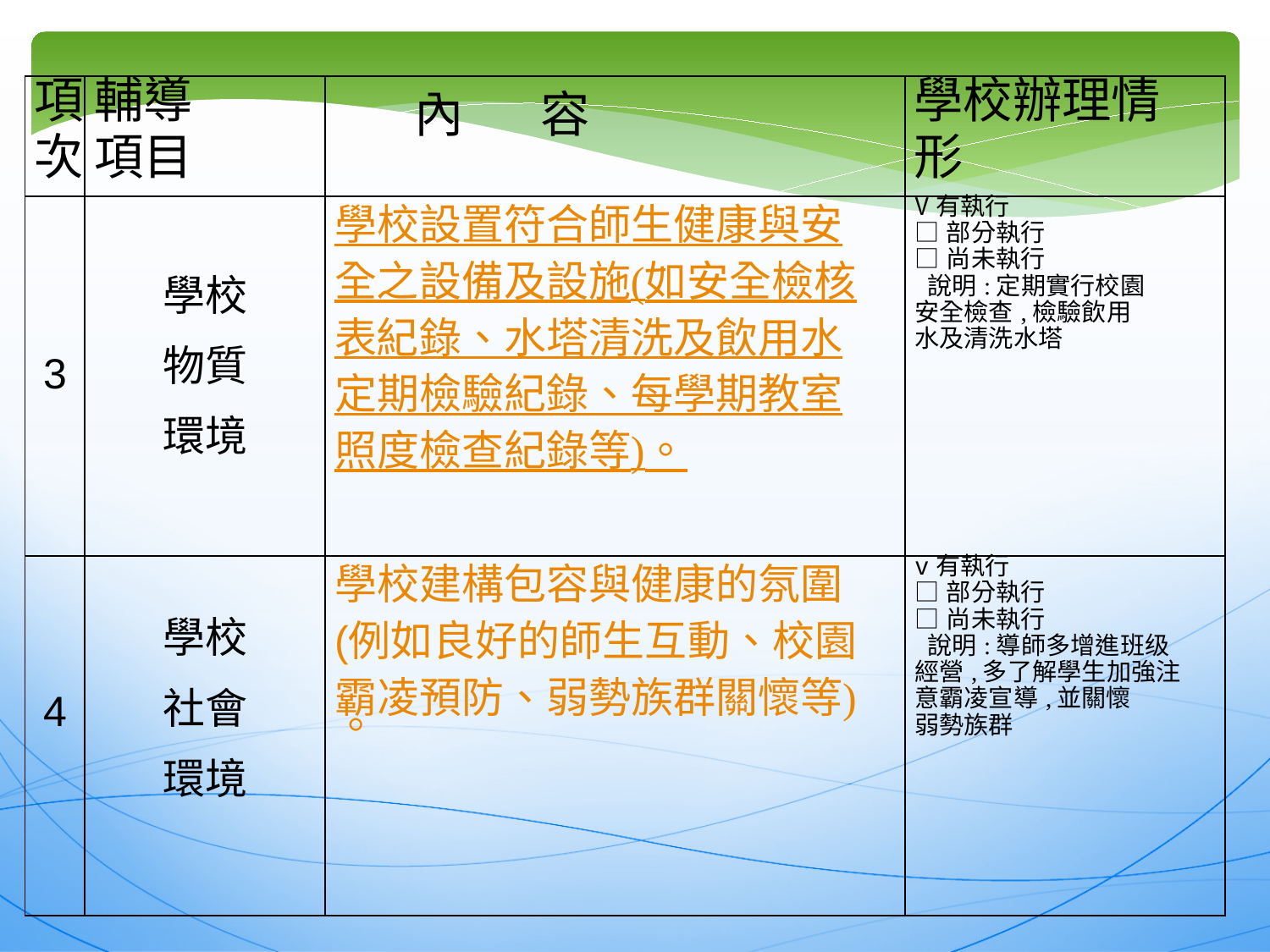

| 項 次 | 輔導 項目 | 內 容 | 學校辦理情 形 |
| --- | --- | --- | --- |
| 3 | 學校 物質 環境 | 學校設置符合師生健康與安 全之設備及設施(如安全檢核 表紀錄、水塔清洗及飲用水 定期檢驗紀錄、每學期教室 照度檢查紀錄等)。 | V有執行 □部分執行 □尚未執行 說明:定期實行校園 安全檢查,檢驗飲用 水及清洗水塔 |
| --- | --- | --- | --- |
| 4 | 學校 社會 環境 | 學校建構包容與健康的氛圍 (例如良好的師生互動、校園 霸凌預防、弱勢族群關懷等)。 | v有執行 □部分執行 □尚未執行 說明:導師多增進班级 經營,多了解學生加強注 意霸凌宣導,並關懷 弱勢族群 |